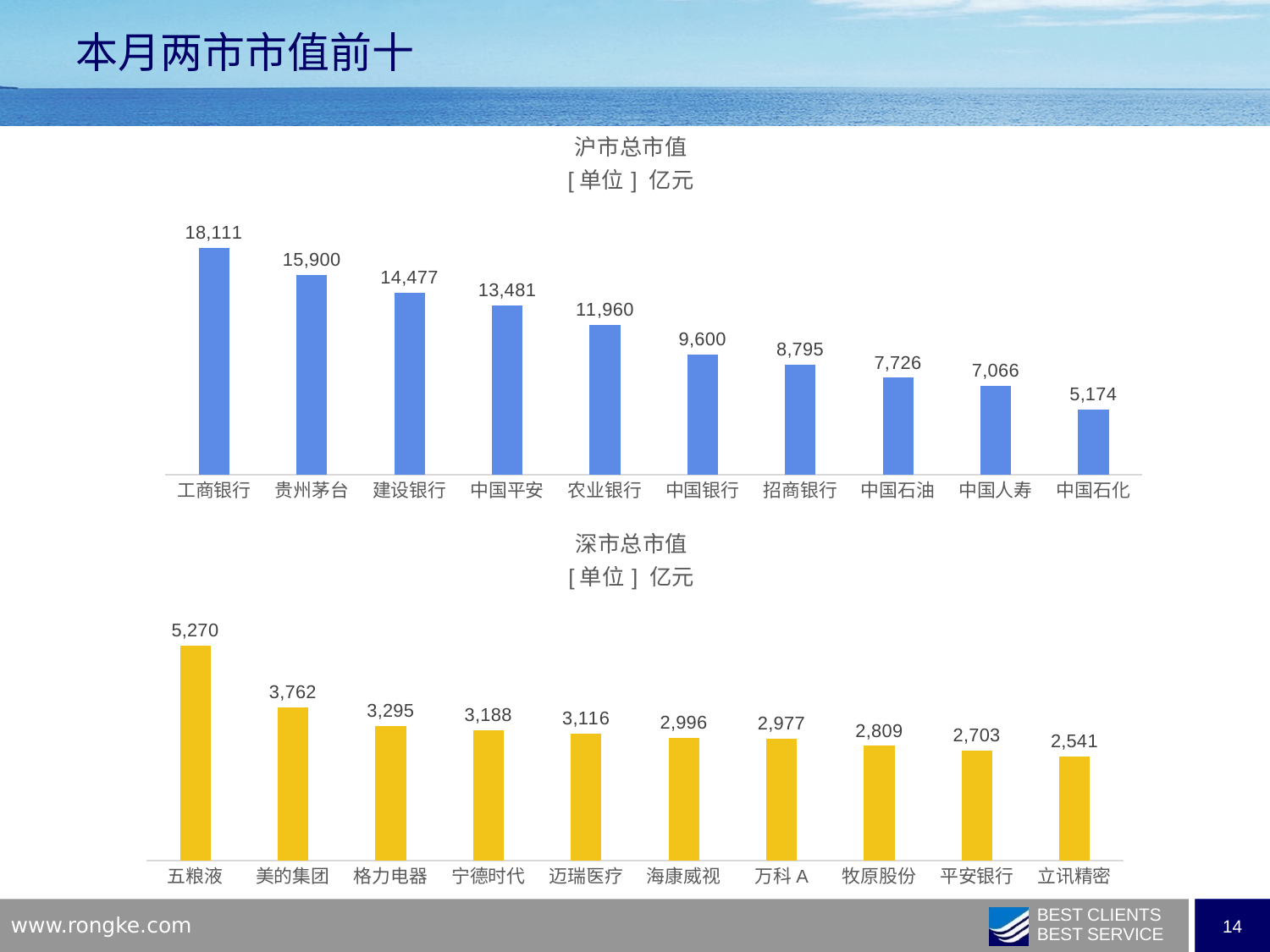

本月两市市值前十

### Chart: 沪市总市值
[单位] 亿元

| Category | 总市值1
[交易日期] 2020-04-30
[单位] 亿元 |
|---|---|
| 工商银行 | 18111.4878 |
| 贵州茅台 | 15899.6956 |
| 建设银行 | 14477.4846 |
| 中国平安 | 13480.6834 |
| 农业银行 | 11959.9722 |
| 中国银行 | 9600.2127 |
| 招商银行 | 8794.5059 |
| 中国石油 | 7726.3271 |
| 中国人寿 | 7065.7688 |
| 中国石化 | 5174.2123 |

### Chart: 深市总市值
[单位] 亿元

| Category | 总市值1
[交易日期] 2020-04-30
[单位] 亿元 |
|---|---|
| 五粮液 | 5270.0592 |
| 美的集团 | 3762.2137 |
| 格力电器 | 3294.8158 |
| 宁德时代 | 3188.4875 |
| 迈瑞医疗 | 3115.8167 |
| 海康威视 | 2996.0104 |
| 万科A | 2977.4587 |
| 牧原股份 | 2808.671 |
| 平安银行 | 2703.2444 |
| 立讯精密 | 2541.4043 |